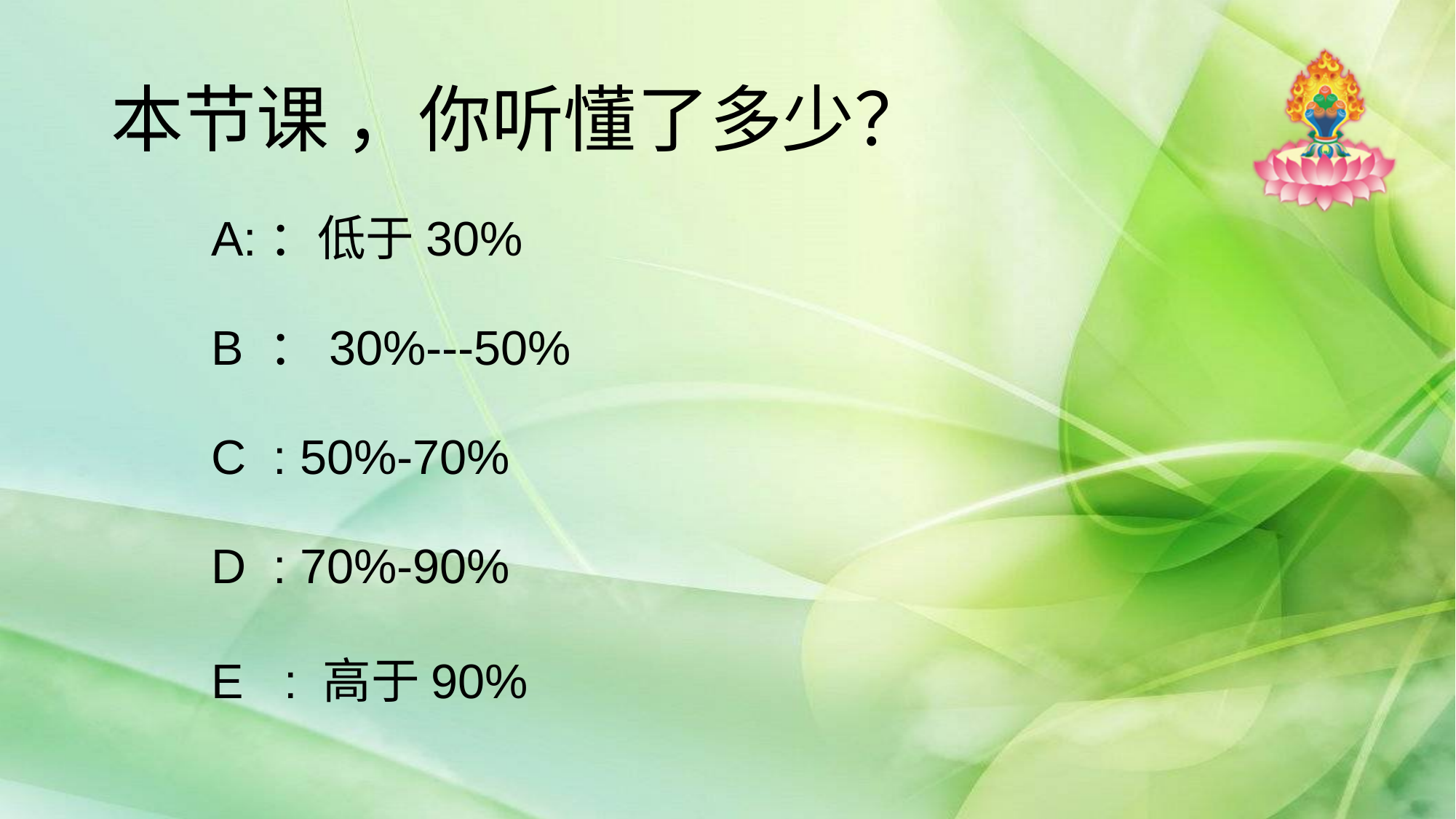

# 本节课 ，你听懂了多少？
A:：低于30%

B ：30%---50%

C  : 50%-70%

D  : 70%-90%

E   : 高于90%